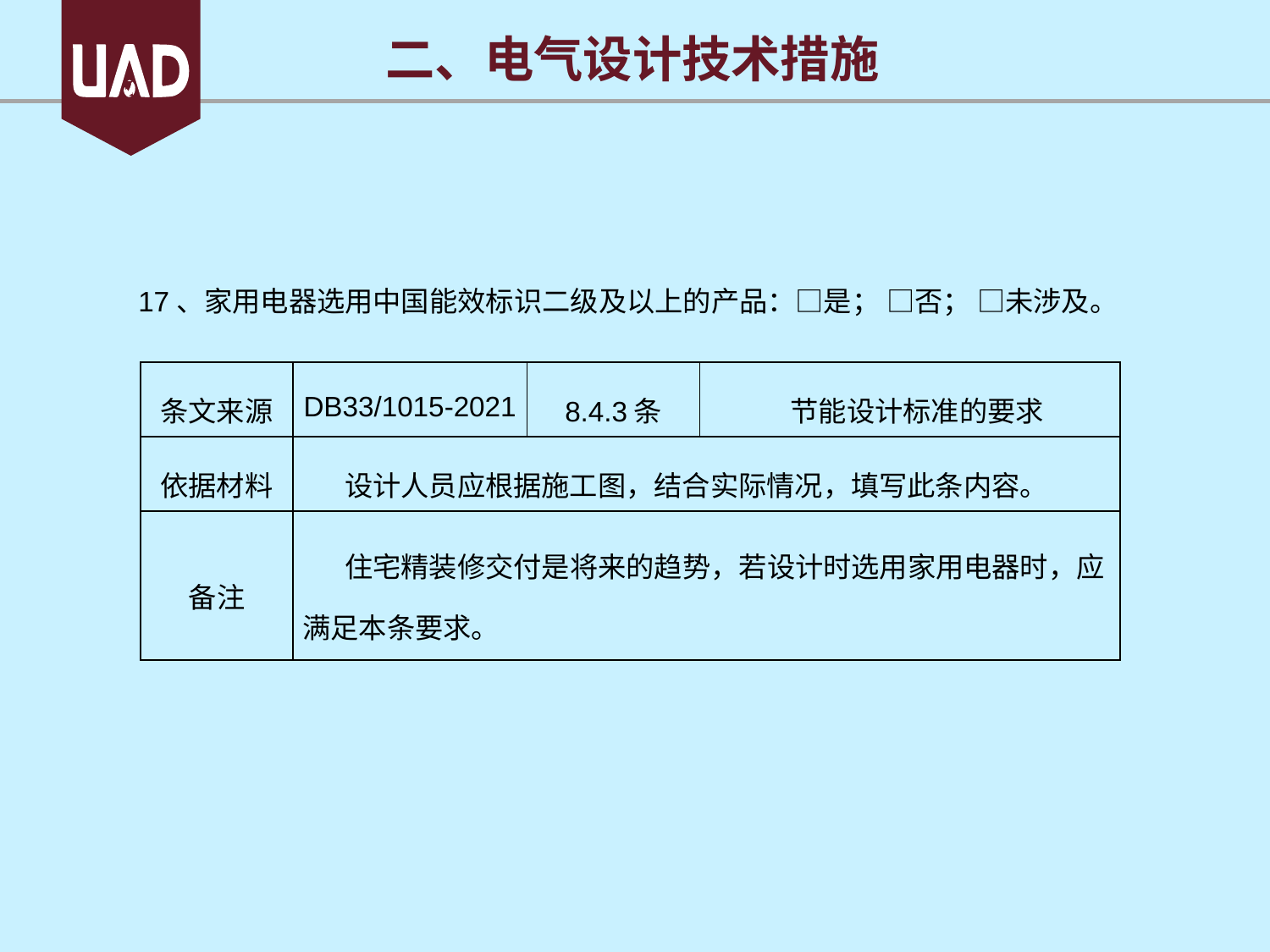

二、电气设计技术措施
17、家用电器选用中国能效标识二级及以上的产品：□是； □否； □未涉及。
| 条文来源 | DB33/1015-2021 | 8.4.3条 | 节能设计标准的要求 |
| --- | --- | --- | --- |
| 依据材料 | 设计人员应根据施工图，结合实际情况，填写此条内容。 |  |  |
| 备注 | 住宅精装修交付是将来的趋势，若设计时选用家用电器时，应满足本条要求。 |  |  |